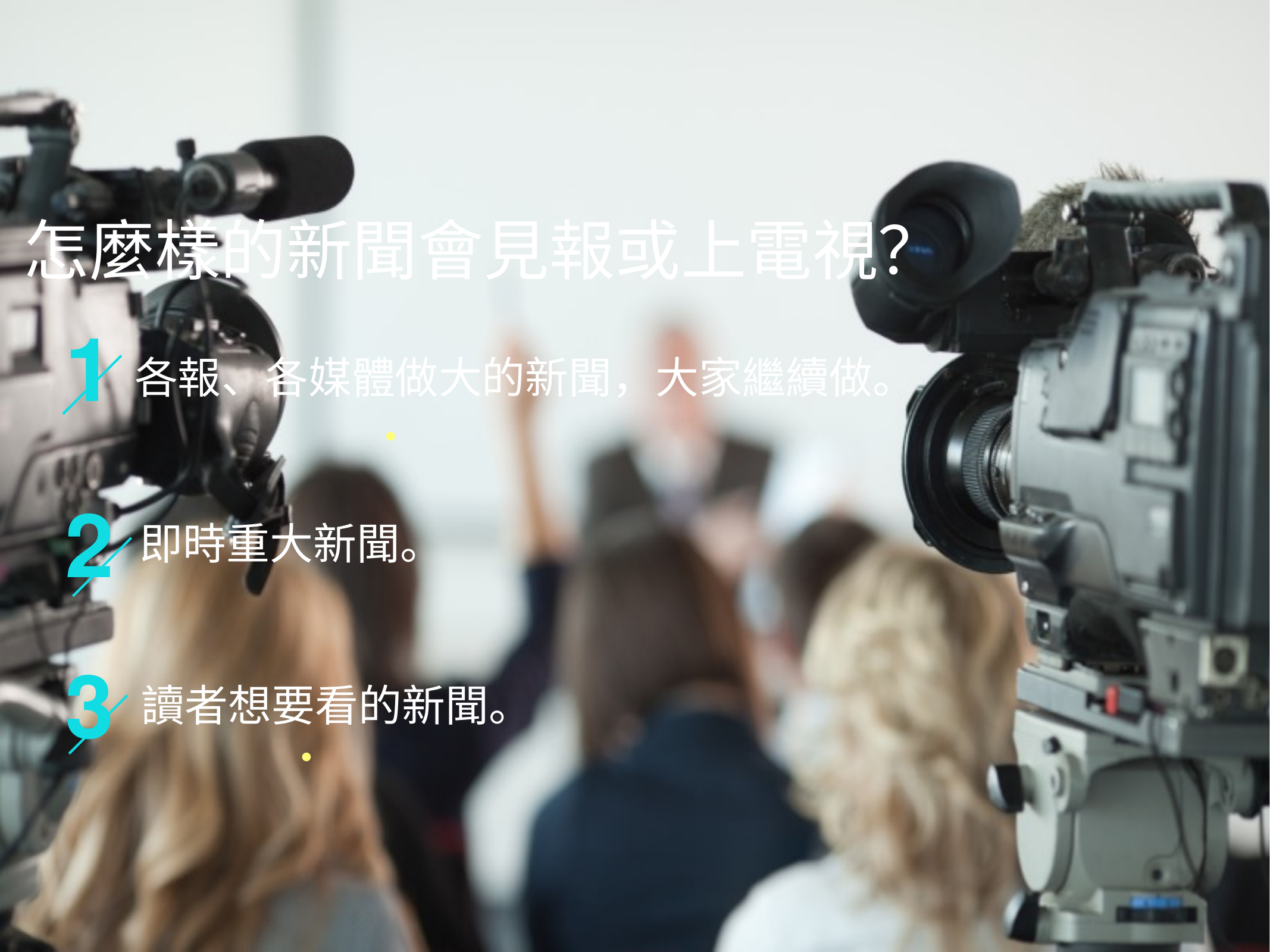

怎麼樣的新聞會見報或上電視？
1
各報、各媒體做大的新聞，大家繼續做。

2
即時重大新聞。

3
讀者想要看的新聞。